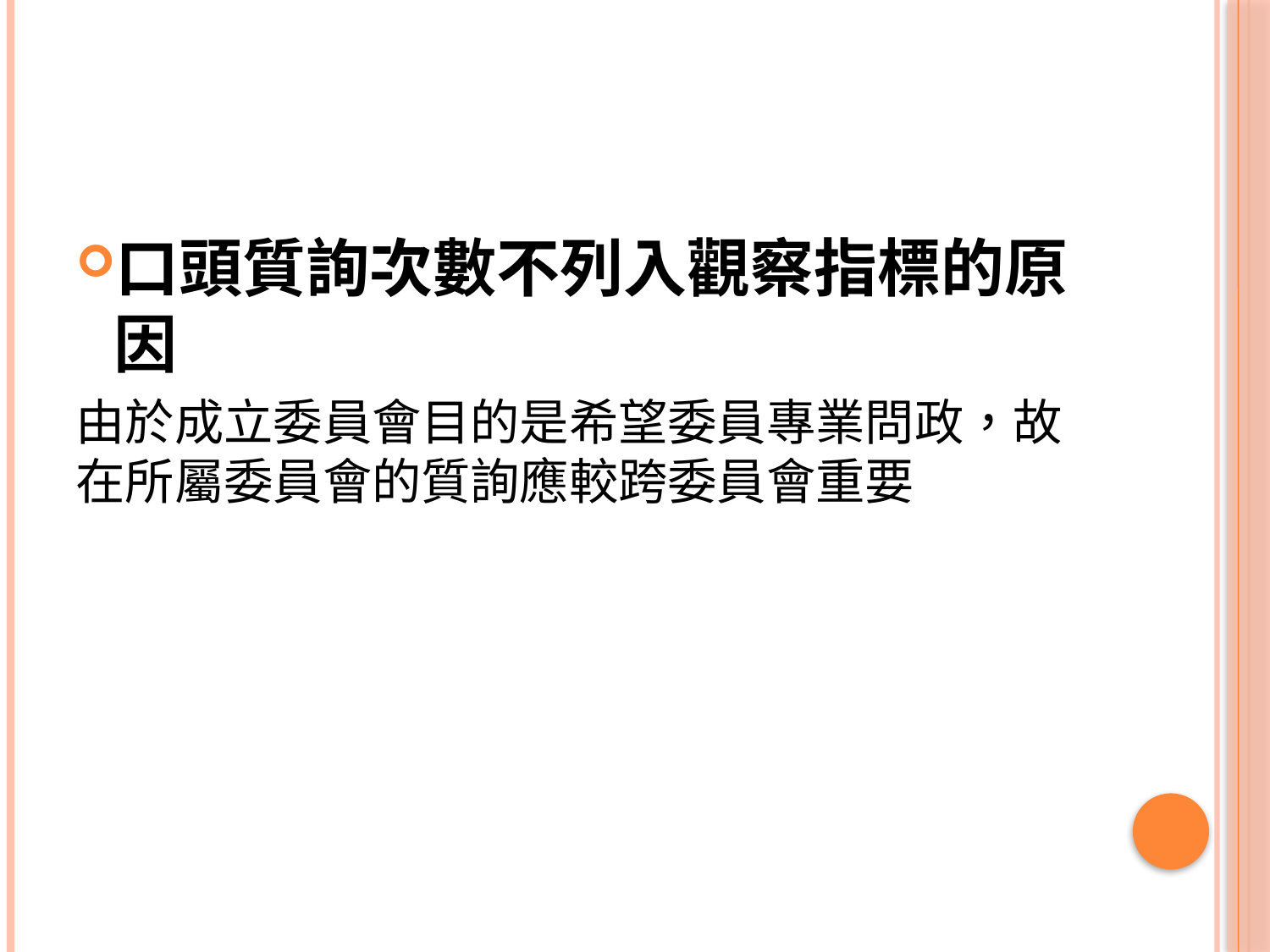

#
口頭質詢次數不列入觀察指標的原因
由於成立委員會目的是希望委員專業問政，故在所屬委員會的質詢應較跨委員會重要